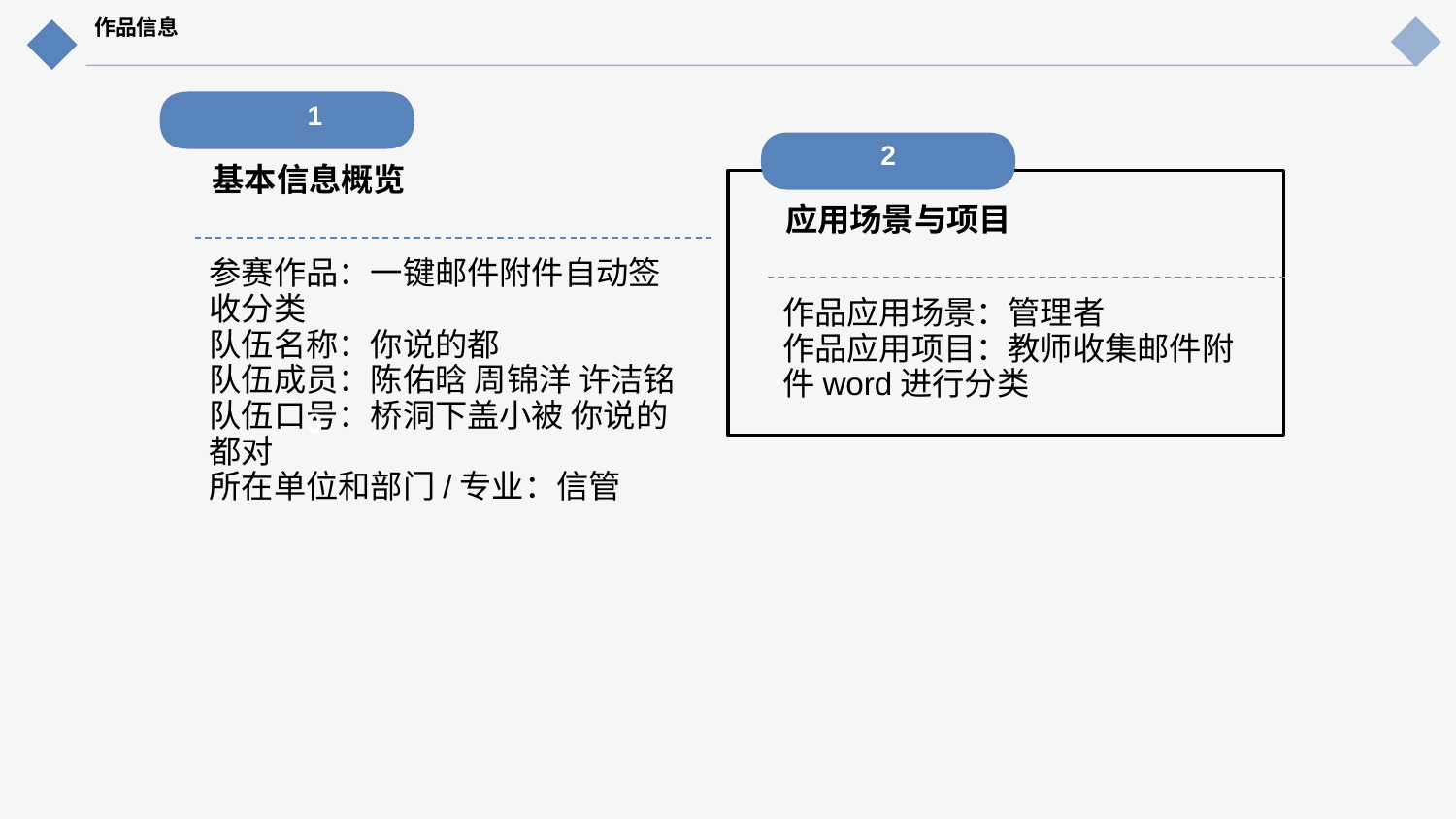

作品信息

1
2

基本信息概览

应用场景与项目

参赛作品：一键邮件附件自动签收分类
队伍名称：你说的都
队伍成员：陈佑晗 周锦洋 许洁铭
队伍口号：桥洞下盖小被 你说的都对
所在单位和部门/专业：信管

作品应用场景：管理者
作品应用项目：教师收集邮件附件word进行分类

3